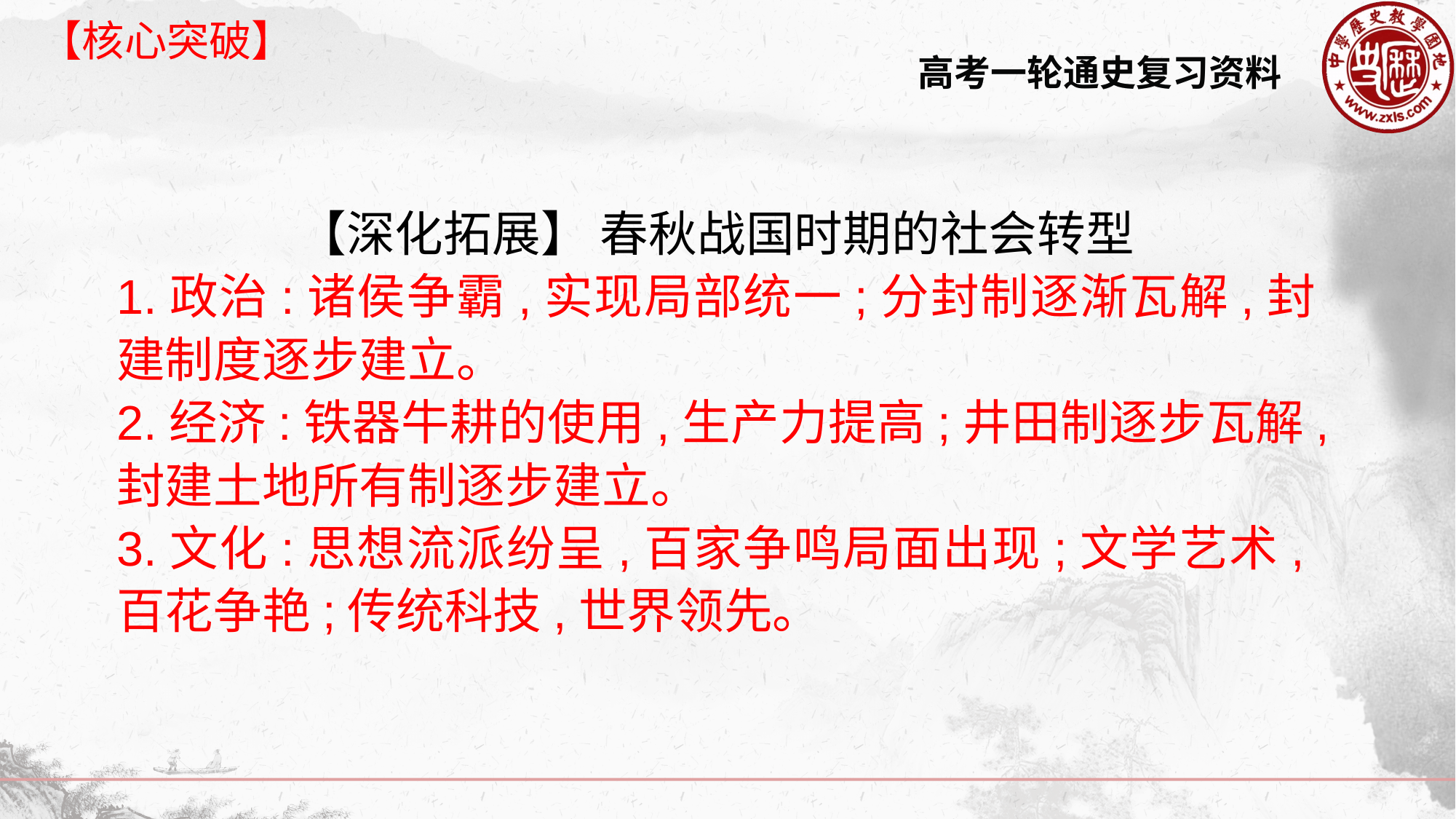

【核心突破】
【深化拓展】 春秋战国时期的社会转型
1.政治:诸侯争霸,实现局部统一;分封制逐渐瓦解,封建制度逐步建立。
2.经济:铁器牛耕的使用,生产力提高;井田制逐步瓦解,封建土地所有制逐步建立。
3.文化:思想流派纷呈,百家争鸣局面出现;文学艺术,百花争艳;传统科技,世界领先。